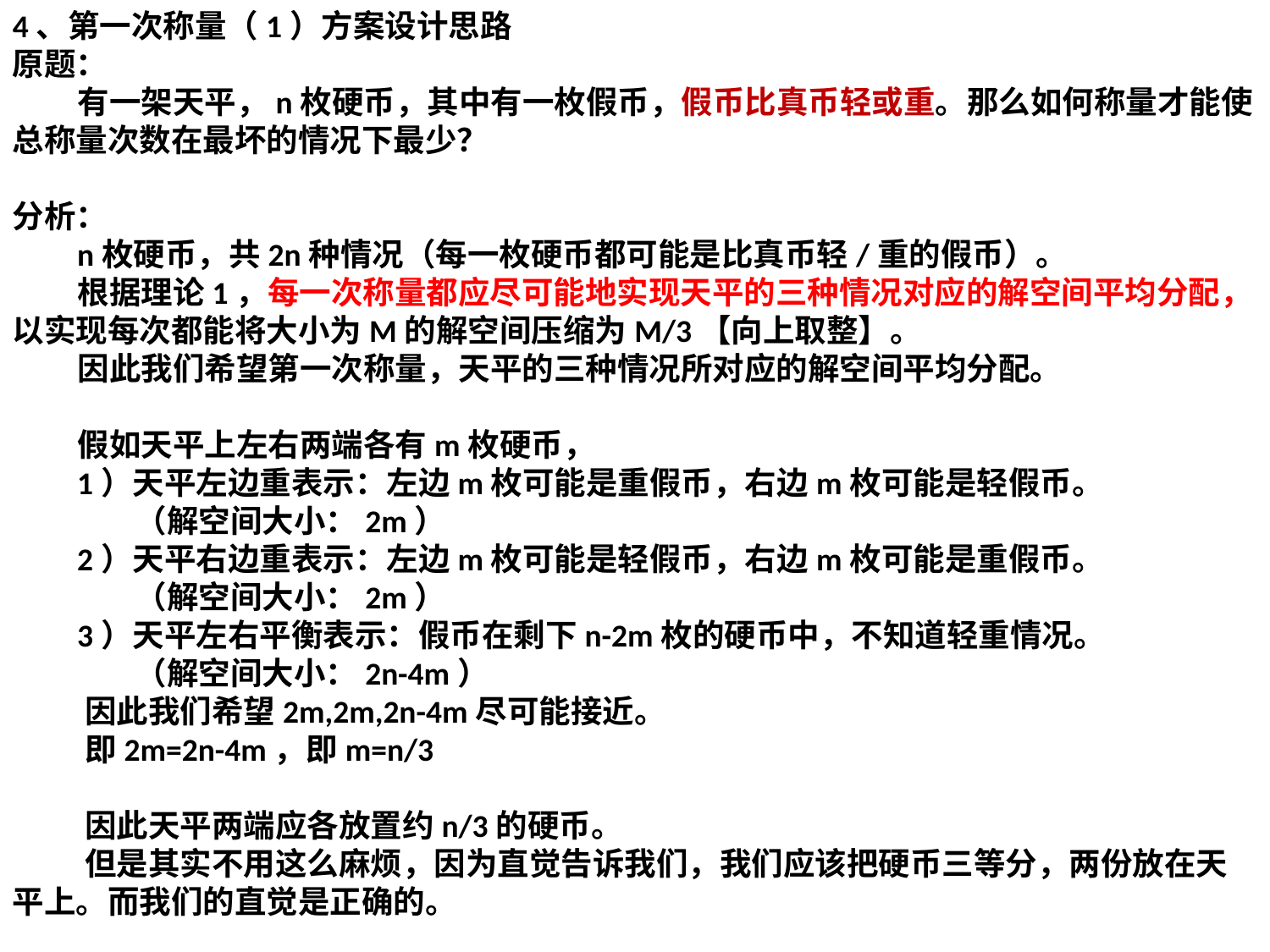

4、第一次称量（1）方案设计思路
原题：
        有一架天平，n枚硬币，其中有一枚假币，假币比真币轻或重。那么如何称量才能使总称量次数在最坏的情况下最少？

分析：
         n枚硬币，共2n种情况（每一枚硬币都可能是比真币轻/重的假币）。
        根据理论1，每一次称量都应尽可能地实现天平的三种情况对应的解空间平均分配，以实现每次都能将大小为M的解空间压缩为M/3【向上取整】。
        因此我们希望第一次称量，天平的三种情况所对应的解空间平均分配。

        假如天平上左右两端各有m枚硬币，
         1）天平左边重表示：左边m枚可能是重假币，右边m枚可能是轻假币。
                （解空间大小：2m）
         2）天平右边重表示：左边m枚可能是轻假币，右边m枚可能是重假币。
                （解空间大小：2m）
         3）天平左右平衡表示：假币在剩下n-2m枚的硬币中，不知道轻重情况。
                （解空间大小：2n-4m）
         因此我们希望2m,2m,2n-4m尽可能接近。
         即2m=2n-4m，即m=n/3

         因此天平两端应各放置约n/3的硬币。
         但是其实不用这么麻烦，因为直觉告诉我们，我们应该把硬币三等分，两份放在天平上。而我们的直觉是正确的。